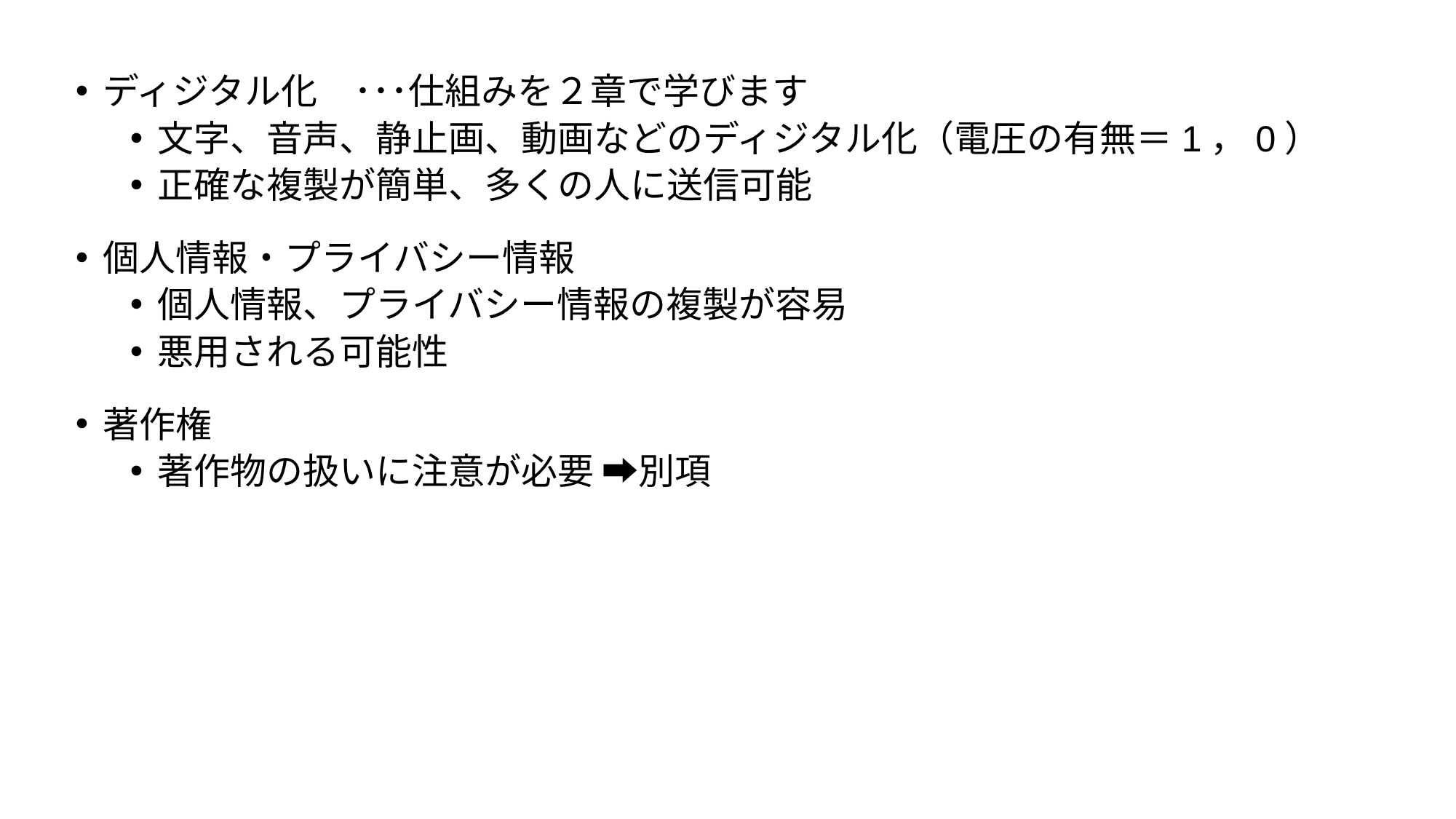

ディジタル化　･･･仕組みを２章で学びます
文字、音声、静止画、動画などのディジタル化（電圧の有無＝1，0）
正確な複製が簡単、多くの人に送信可能
個人情報・プライバシー情報
個人情報、プライバシー情報の複製が容易
悪用される可能性
著作権
著作物の扱いに注意が必要 ➡別項